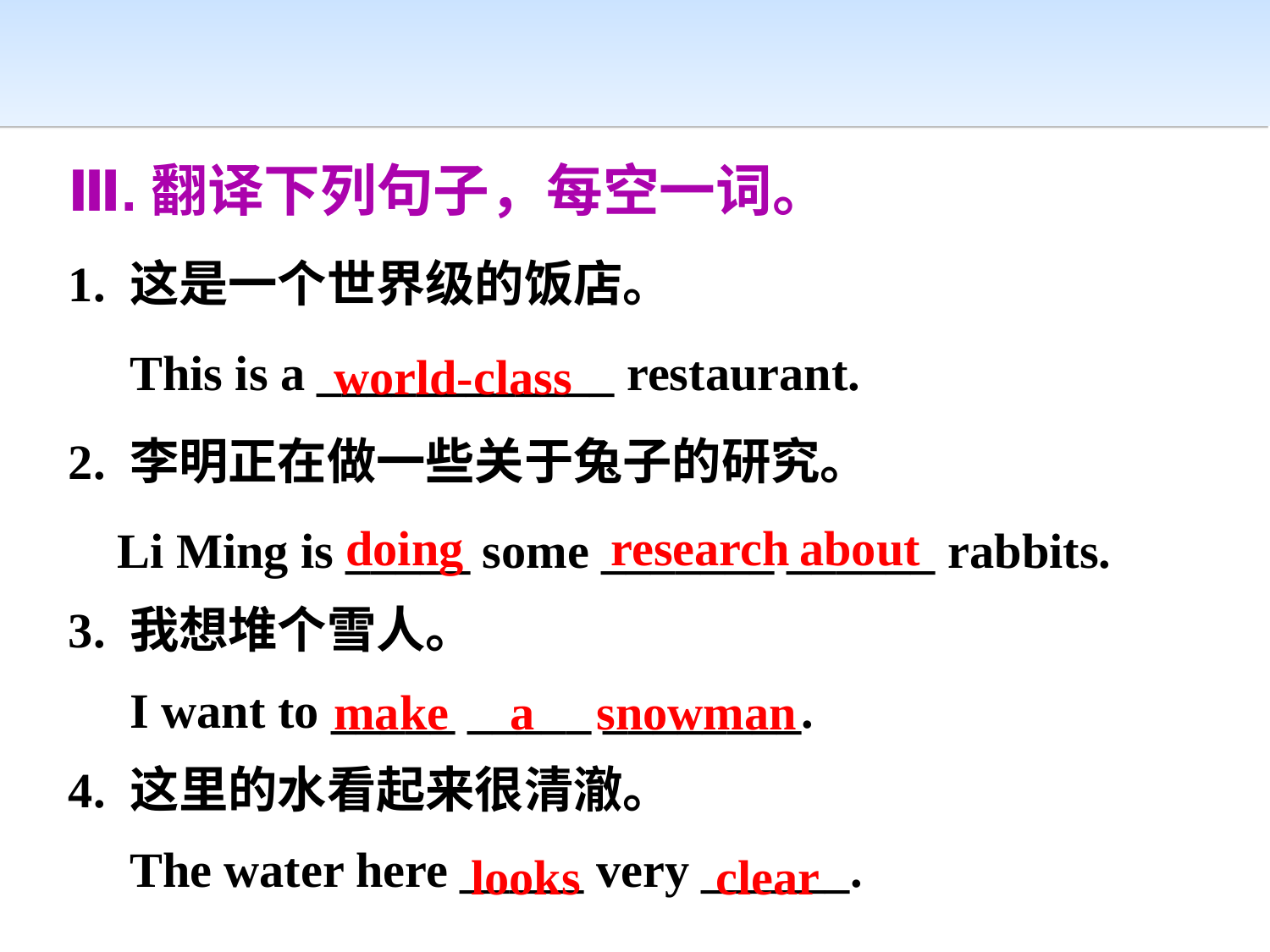

Ⅲ.翻译下列句子，每空一词。
1. 这是一个世界级的饭店。
     This is a ____________ restaurant.
2. 李明正在做一些关于兔子的研究。
    Li Ming is _____ some _______ ______ rabbits.
3. 我想堆个雪人。
     I want to _____ _____ ________.
4. 这里的水看起来很清澈。
     The water here _____ very ______.
world-class
doing            research
about
make     a     snowman
looks           clear